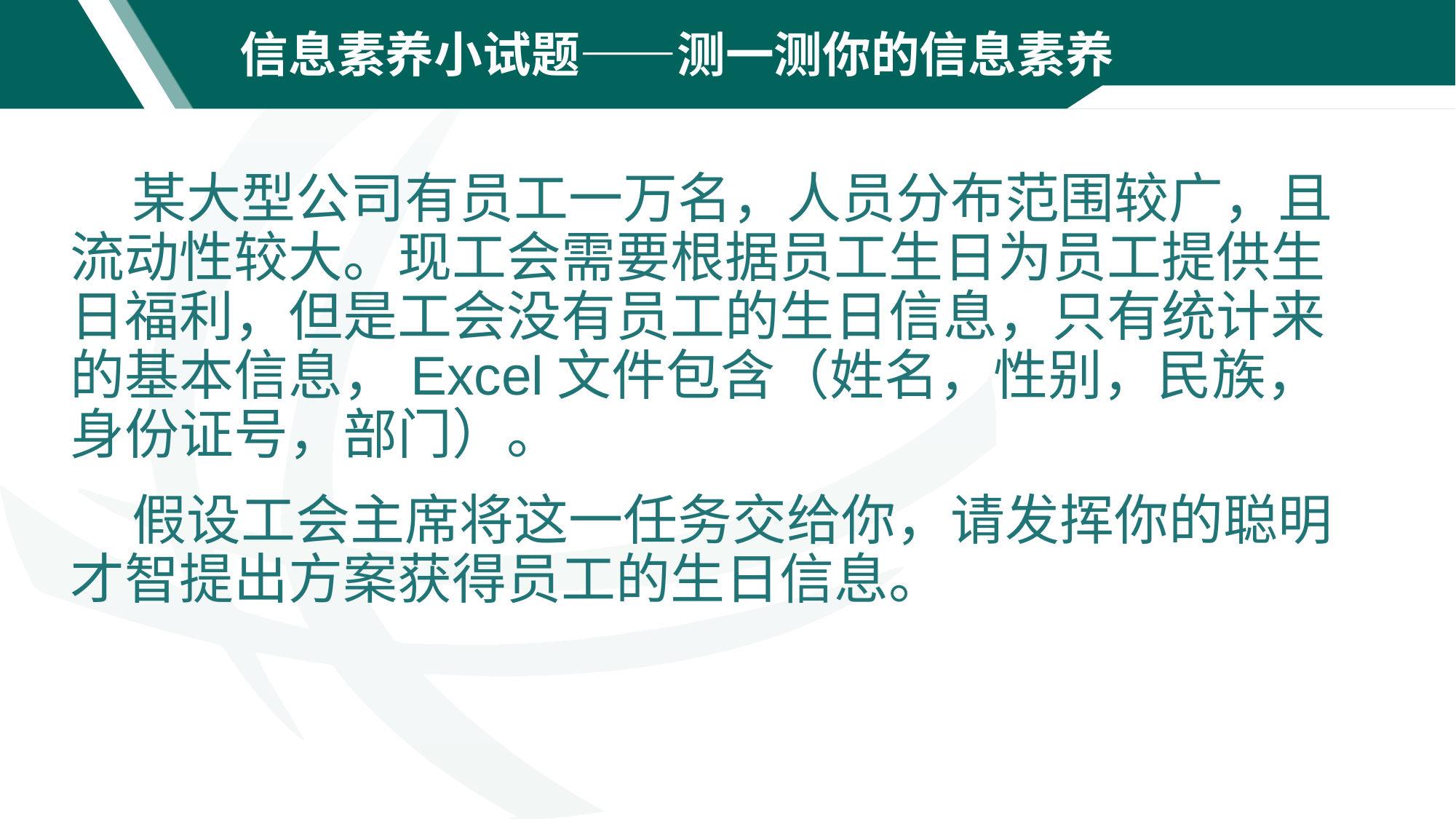

# 信息素养小试题——测一测你的信息素养
    某大型公司有员工一万名，人员分布范围较广，且流动性较大。现工会需要根据员工生日为员工提供生日福利，但是工会没有员工的生日信息，只有统计来的基本信息，Excel文件包含（姓名，性别，民族，身份证号，部门）。
    假设工会主席将这一任务交给你，请发挥你的聪明才智提出方案获得员工的生日信息。